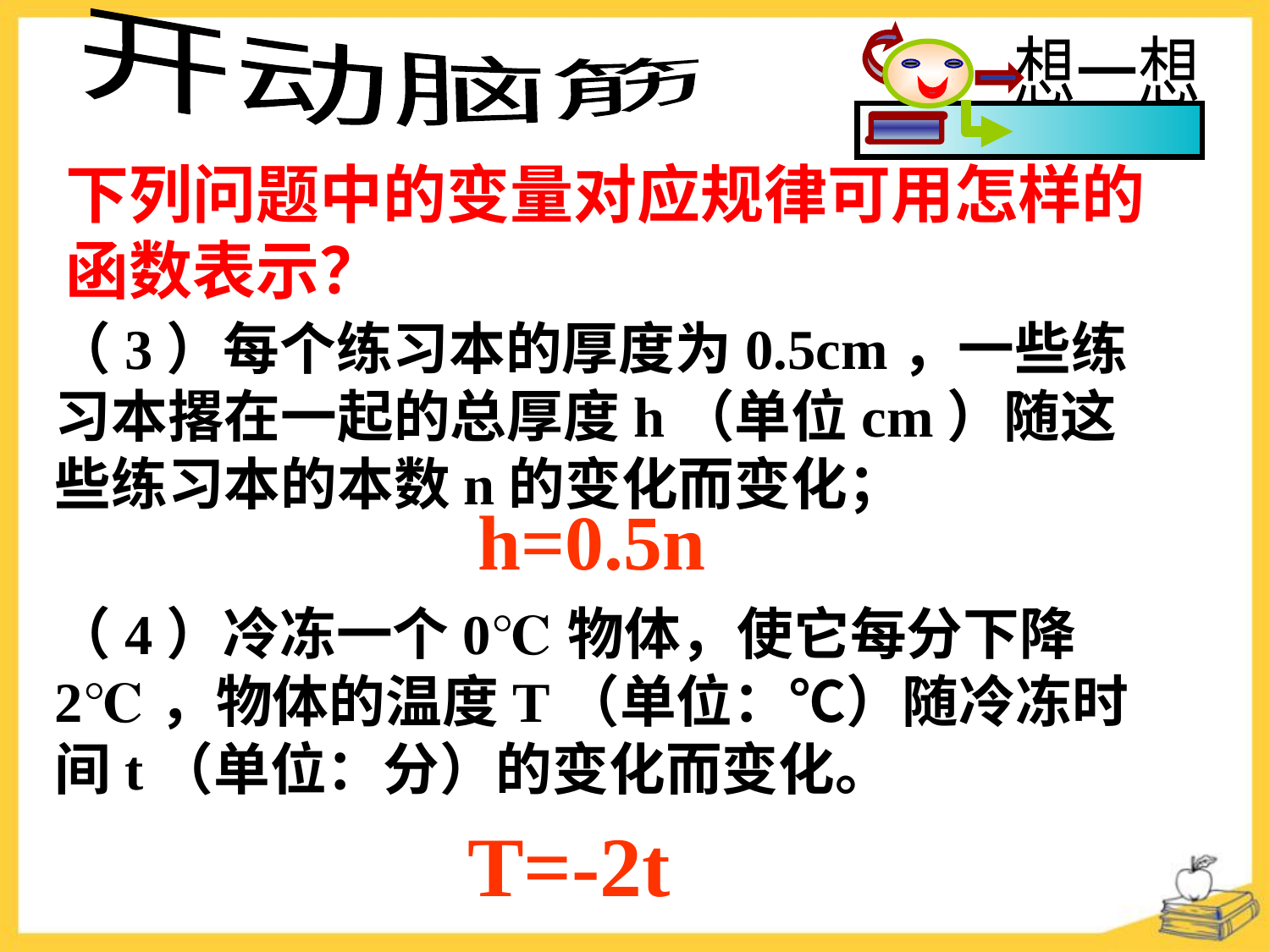

开动脑筋

想一想
下列问题中的变量对应规律可用怎样的函数表示？
（3）每个练习本的厚度为0.5cm，一些练习本撂在一起的总厚度h（单位cm）随这些练习本的本数n的变化而变化；
h=0.5n
（4）冷冻一个0℃物体，使它每分下降2℃，物体的温度T（单位：℃）随冷冻时间t（单位：分）的变化而变化。
T=-2t